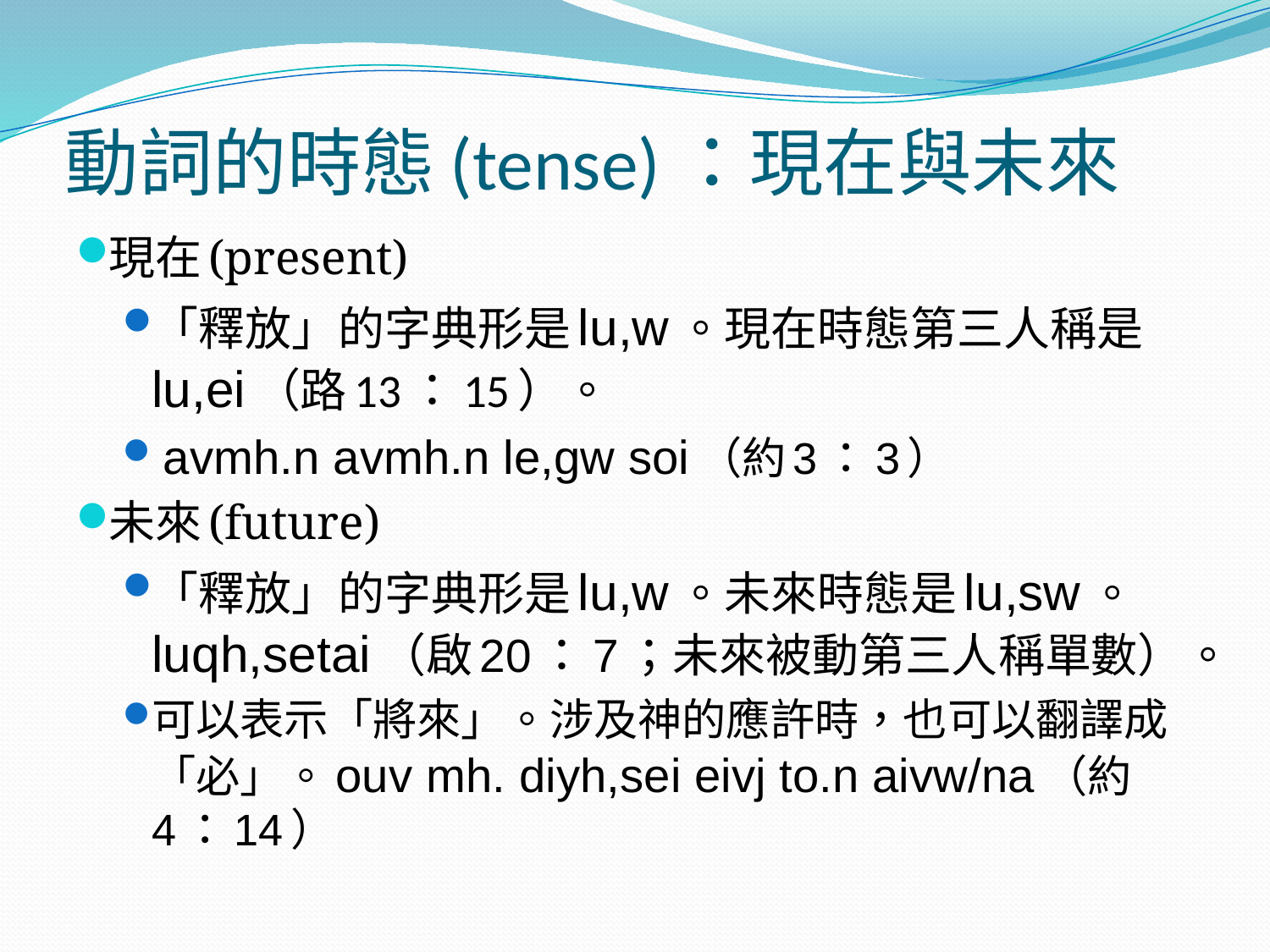

# 動詞的時態(tense)：現在與未來
現在(present)
「釋放」的字典形是lu,w。現在時態第三人稱是lu,ei（路13：15）。
 avmh.n avmh.n le,gw soi（約3：3）
未來(future)
「釋放」的字典形是lu,w。未來時態是lu,sw。 luqh,setai（啟20：7；未來被動第三人稱單數）。
可以表示「將來」。涉及神的應許時，也可以翻譯成「必」。ouv mh. diyh,sei eivj to.n aivw/na（約4：14）